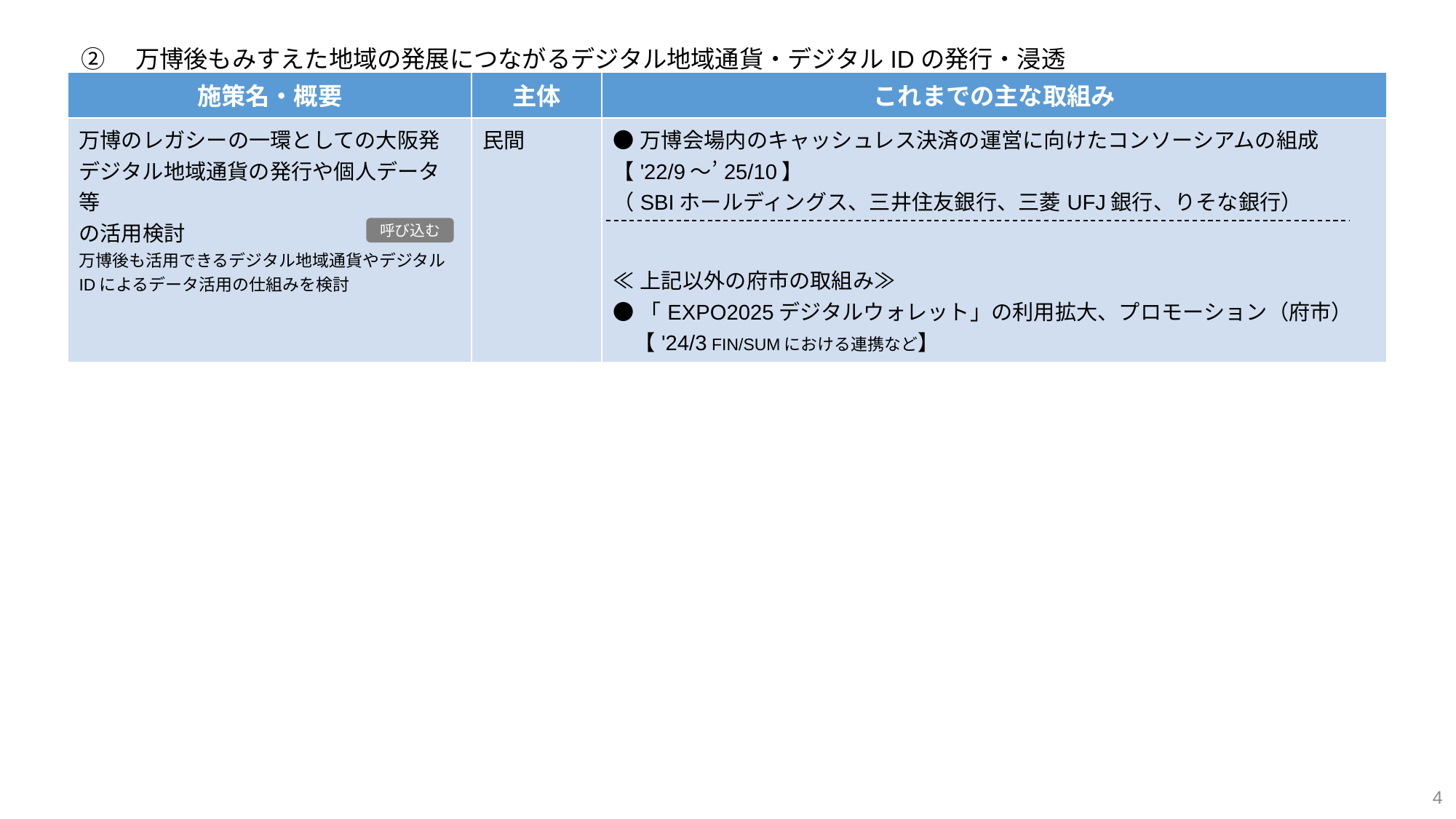

②　万博後もみすえた地域の発展につながるデジタル地域通貨・デジタルIDの発行・浸透
| 施策名・概要 | 主体 | これまでの主な取組み |
| --- | --- | --- |
| 万博のレガシーの一環としての大阪発 デジタル地域通貨の発行や個人データ等 の活用検討 万博後も活用できるデジタル地域通貨やデジタルIDによるデータ活用の仕組みを検討 | 民間 | ●万博会場内のキャッシュレス決済の運営に向けたコンソーシアムの組成【'22/9～’25/10】 （SBIホールディングス、三井住友銀行、三菱UFJ銀行、りそな銀行） ≪上記以外の府市の取組み≫ ●「EXPO2025デジタルウォレット」の利用拡大、プロモーション（府市） 　【'24/3 FIN/SUMにおける連携など】 |
呼び込む
4